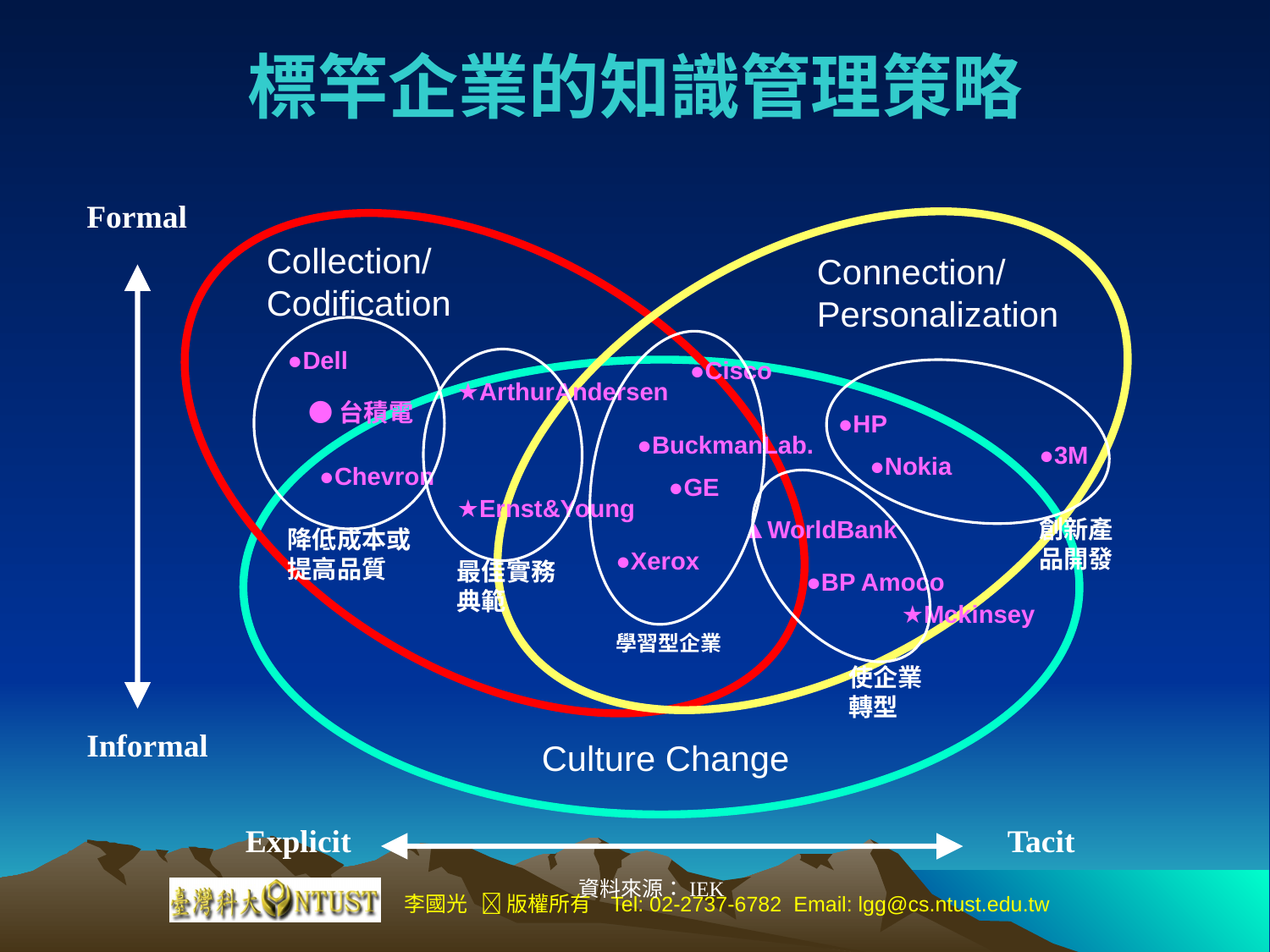

# 標竿企業的知識管理策略
 Formal
Collection/
Codification
Connection/
Personalization

●Dell

●Cisco

★ArthurAndersen
●台積電
●HP
●BuckmanLab.
●3M
●Nokia
●Chevron

●GE
★Ernst&Young
▲WorldBank
創新產品開發
降低成本或提高品質
●Xerox
最佳實務典範
●BP Amoco
★Mckinsey
學習型企業
使企業轉型
 Informal
Culture Change
 Explicit
 Tacit

資料來源：IEK